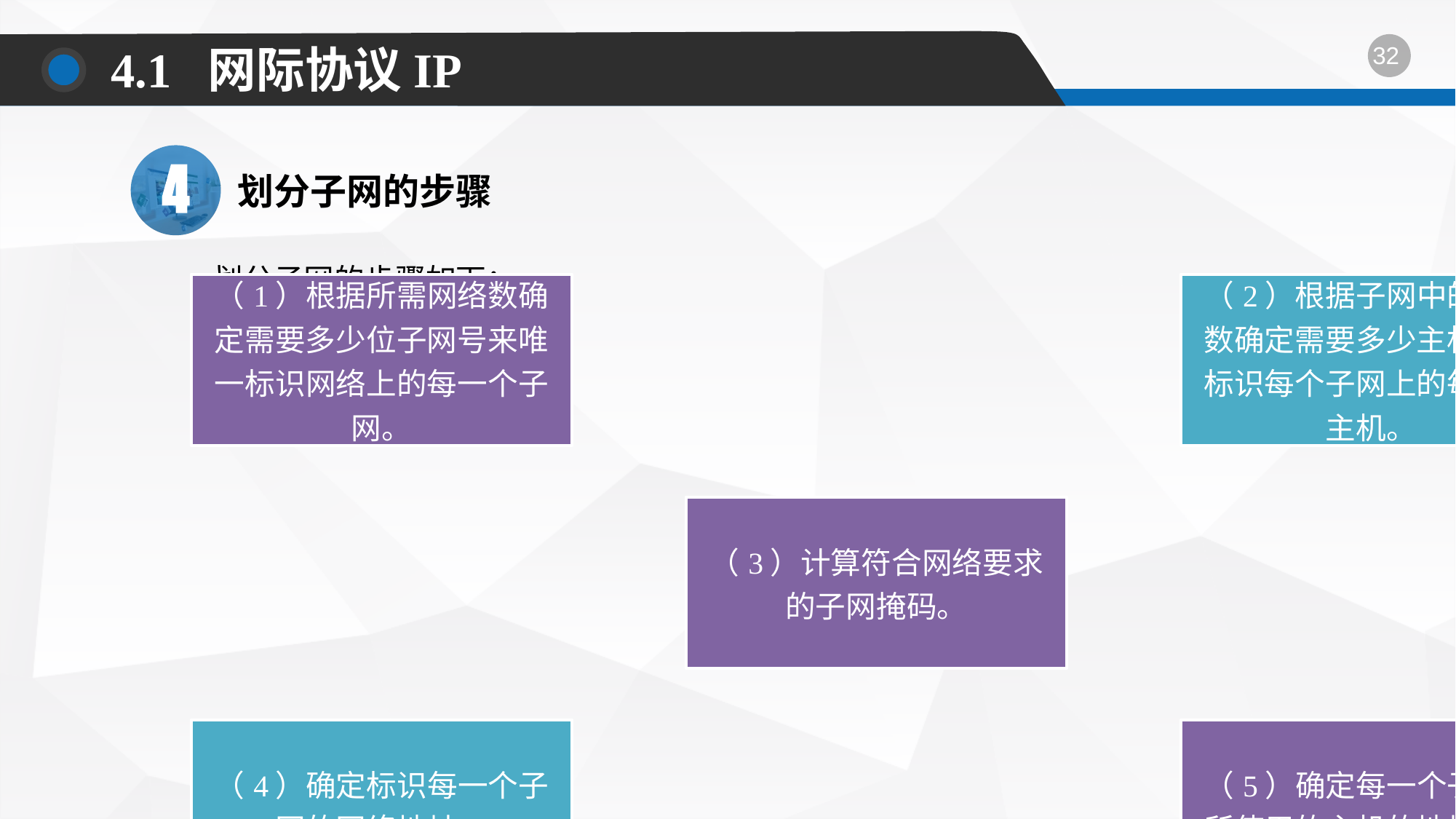

4.1  网际协议IP

4
划分子网的步骤
划分子网的步骤如下：
（1）根据所需网络数确定需要多少位子网号来唯一标识网络上的每一个子网。
（3）计算符合网络要求的子网掩码。